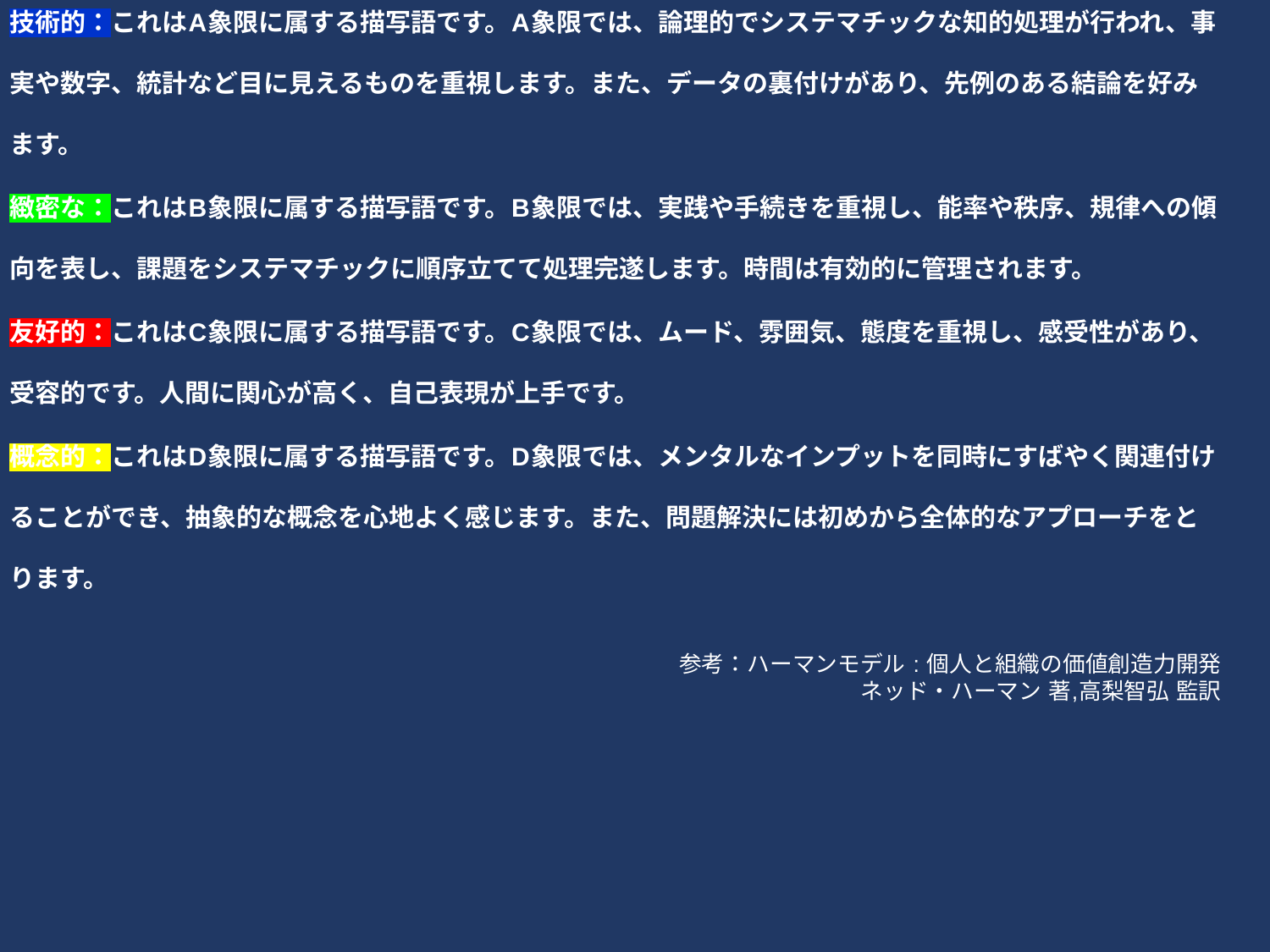

技術的：これはA象限に属する描写語です。A象限では、論理的でシステマチックな知的処理が行われ、事実や数字、統計など目に見えるものを重視します。また、データの裏付けがあり、先例のある結論を好みます。
緻密な：これはB象限に属する描写語です。B象限では、実践や手続きを重視し、能率や秩序、規律への傾向を表し、課題をシステマチックに順序立てて処理完遂します。時間は有効的に管理されます。
友好的：これはC象限に属する描写語です。C象限では、ムード、雰囲気、態度を重視し、感受性があり、受容的です。人間に関心が高く、自己表現が上手です。
概念的：これはD象限に属する描写語です。D象限では、メンタルなインプットを同時にすばやく関連付けることができ、抽象的な概念を心地よく感じます。また、問題解決には初めから全体的なアプローチをとります。

参考：ハーマンモデル : 個人と組織の価値創造力開発
ネッド・ハーマン 著,高梨智弘 監訳